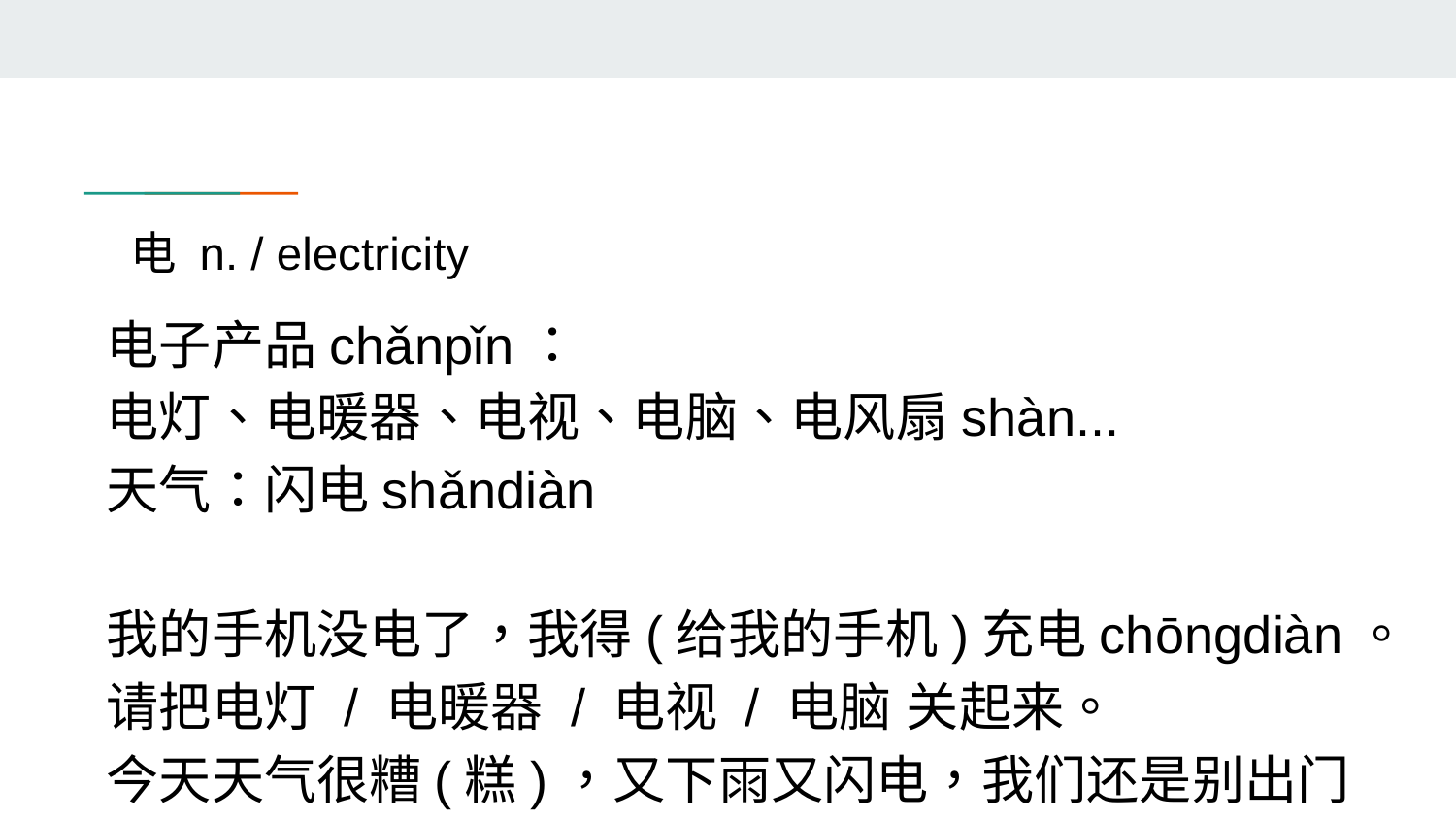

# 电 n. / electricity
电子产品chǎnpǐn：
电灯、电暖器、电视、电脑、电风扇shàn...
天气：闪电shǎndiàn
我的手机没电了，我得(给我的手机)充电chōngdiàn。
请把电灯 / 电暖器 / 电视 / 电脑 关起来。
今天天气很糟(糕)，又下雨又闪电，我们还是别出门吧。